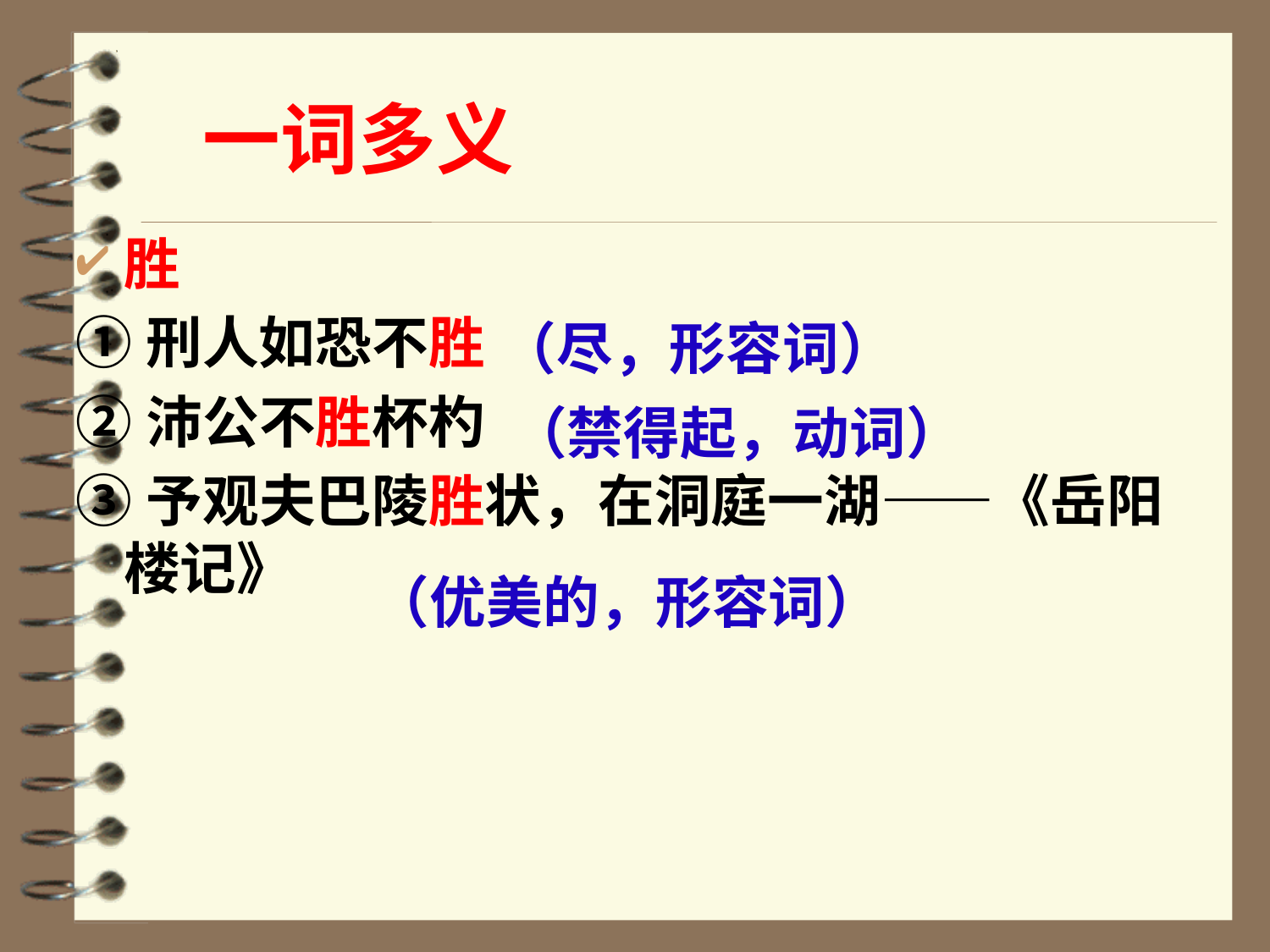

一词多义
胜
①刑人如恐不胜
②沛公不胜杯杓
③予观夫巴陵胜状，在洞庭一湖——《岳阳楼记》

（尽，形容词）
（禁得起，动词）
（优美的，形容词）